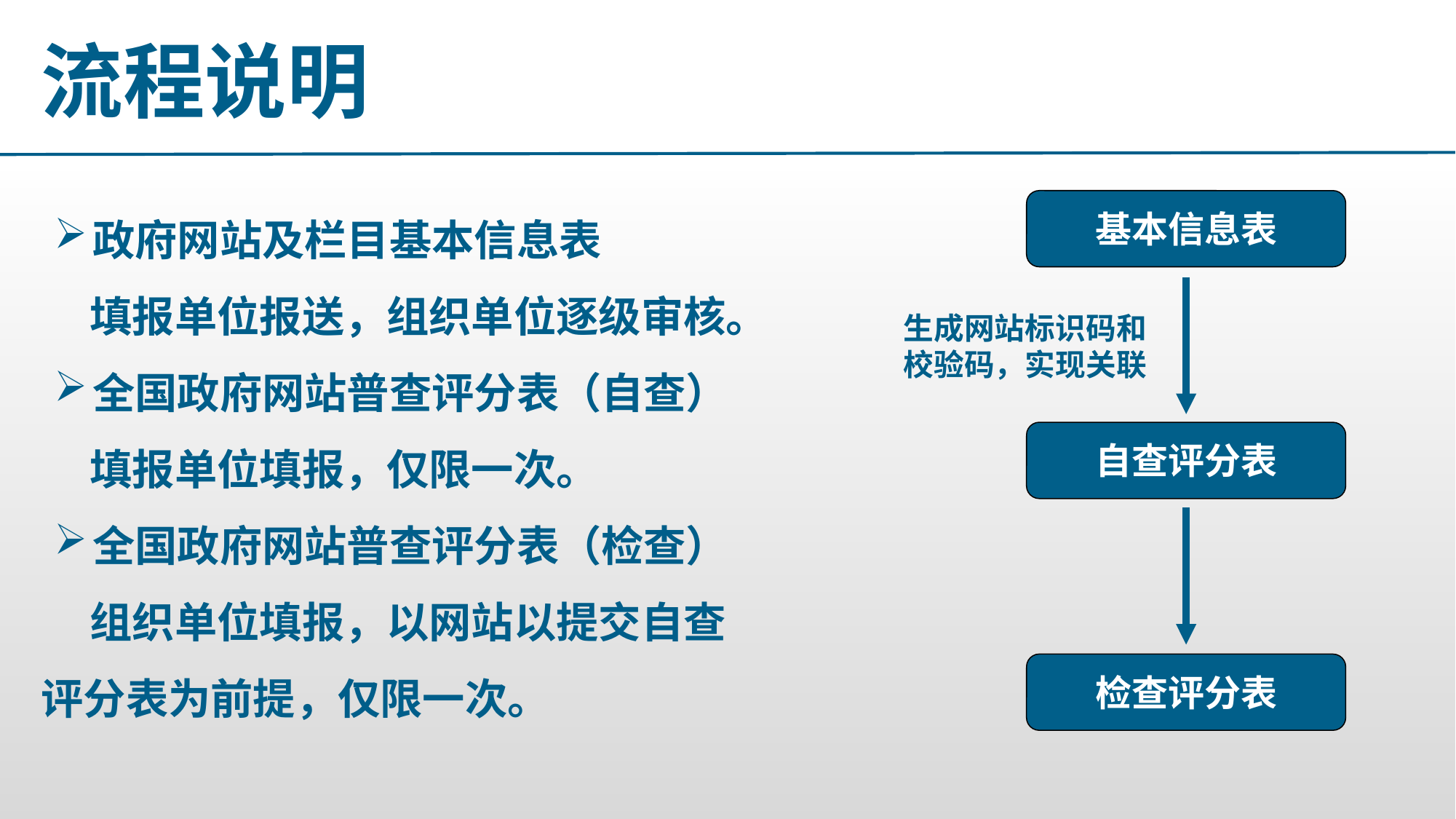

流程说明

政府网站及栏目基本信息表
    填报单位报送，组织单位逐级审核。
全国政府网站普查评分表（自查）
    填报单位填报，仅限一次。
全国政府网站普查评分表（检查）
    组织单位填报，以网站以提交自查
评分表为前提，仅限一次。

基本信息表
生成网站标识码和校验码，实现关联

自查评分表

检查评分表